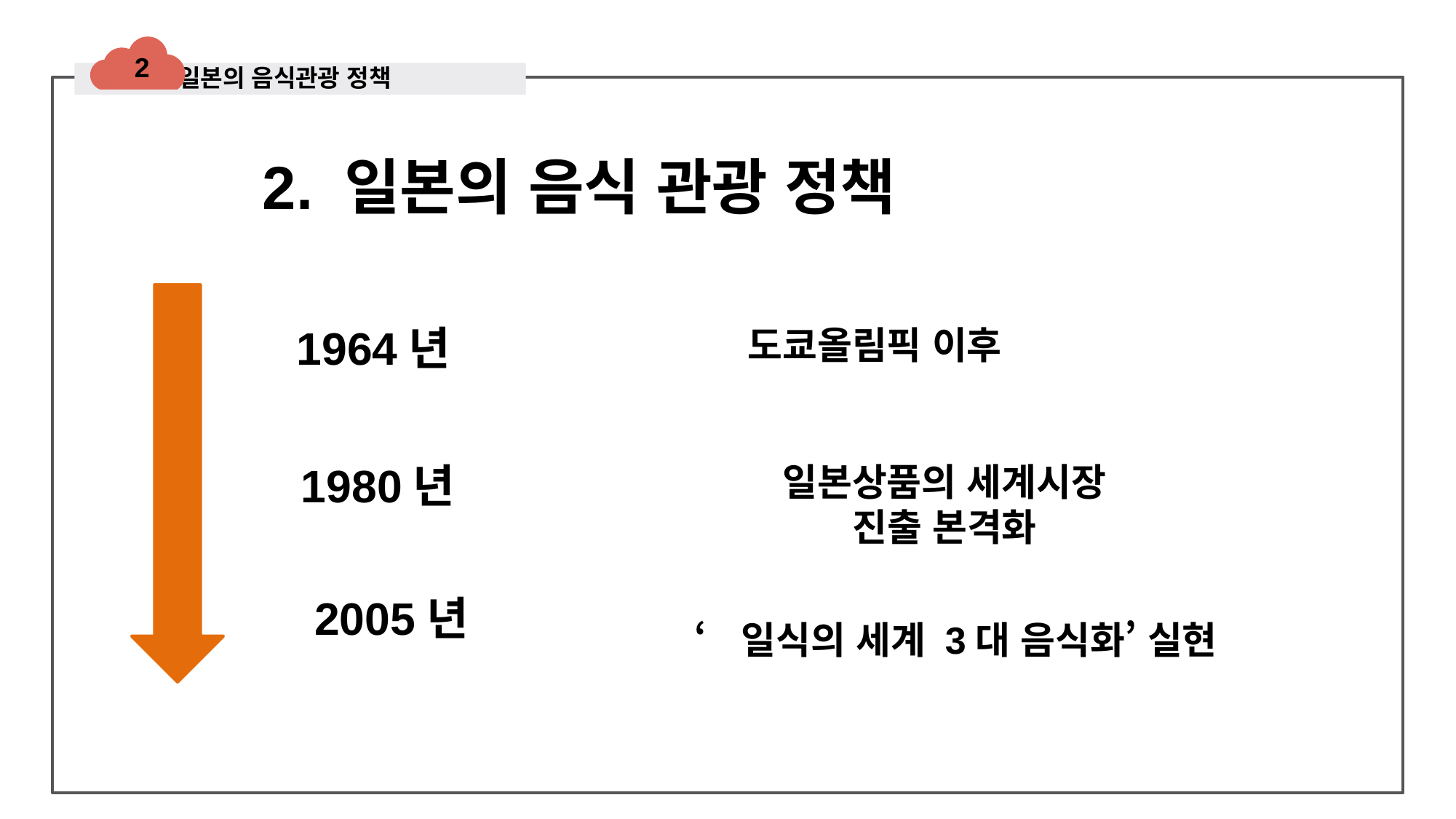

2
일본의 음식관광 정책

 2. 일본의 음식 관광 정책

 1964년
도쿄올림픽 이후
 1980년
일본상품의 세계시장
진출 본격화
2005년
‘일식의 세계 3대 음식화’ 실현